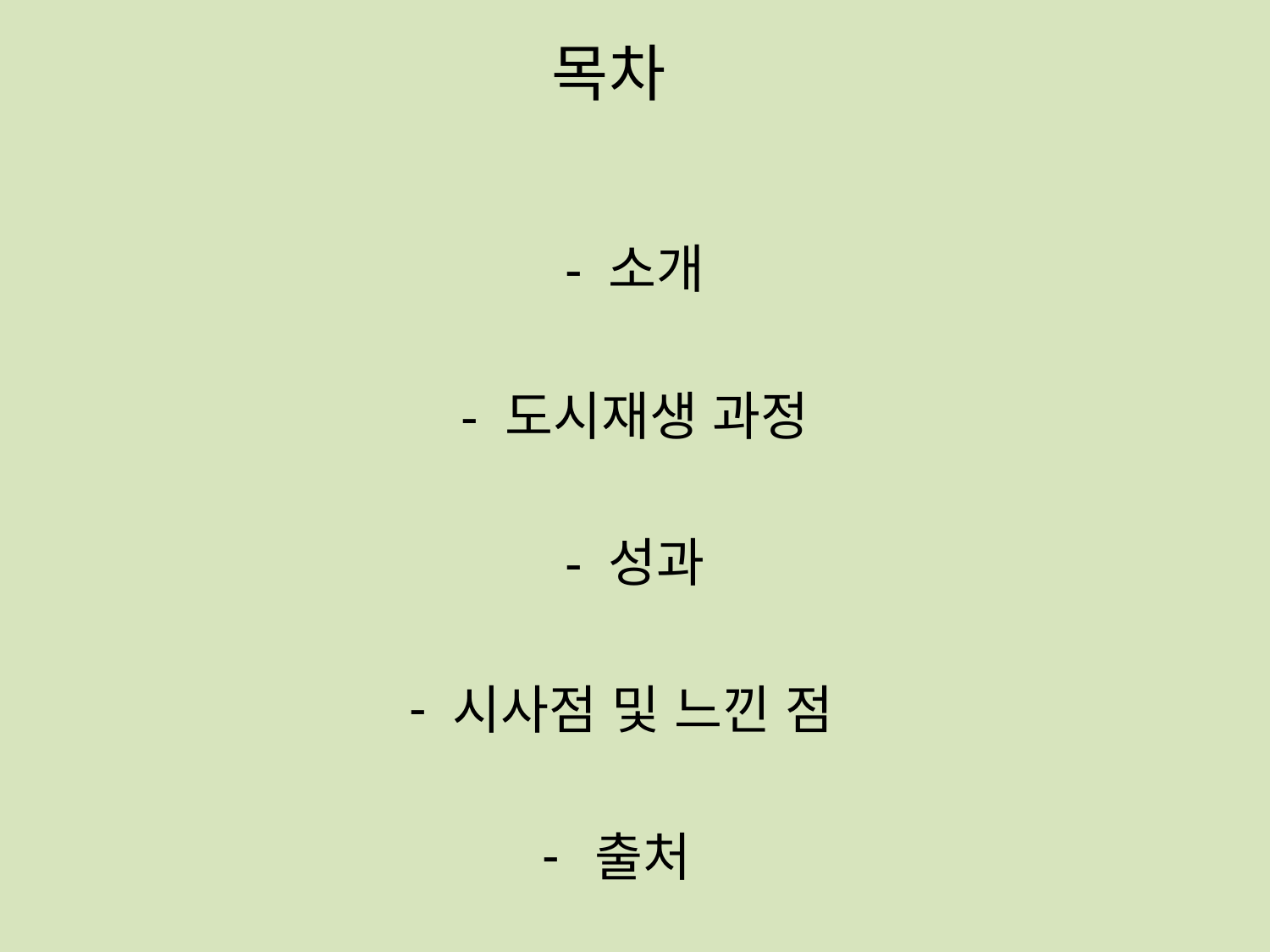

# 목차

- 소개

- 도시재생 과정

- 성과

시사점 및 느낀 점

출처